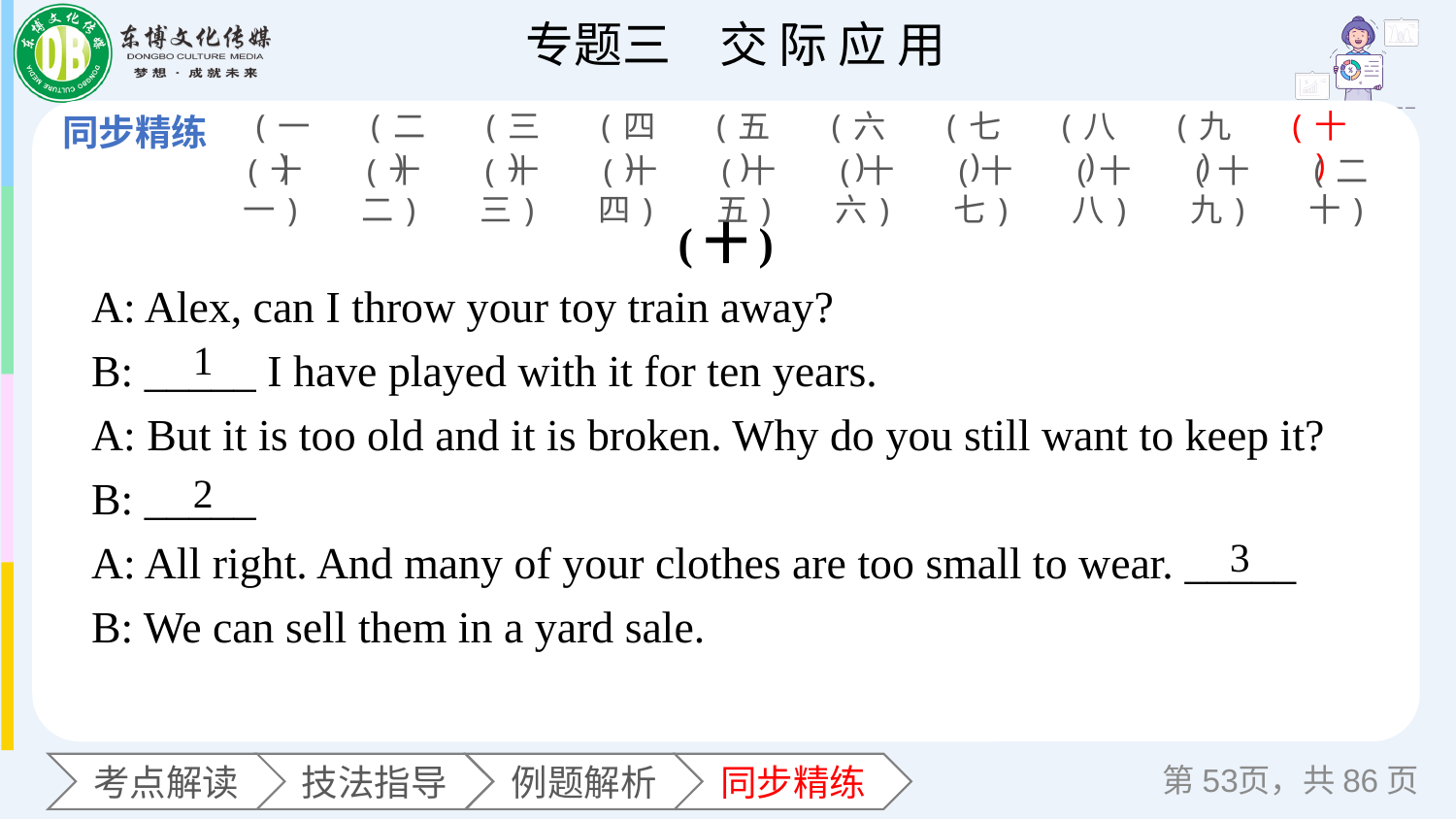

(一)
(二)
(三)
(四)
(五)
(六)
(七)
(八)
(九)
(十)
(十一)
(十二)
(十三)
(十四)
(十五)
(十六)
(十七)
(十八)
(十九)
(二十)
(十)
A: Alex, can I throw your toy train away?
B: _____ I have played with it for ten years.
A: But it is too old and it is broken. Why do you still want to keep it?
B: _____
A: All right. And many of your clothes are too small to wear. _____
B: We can sell them in a yard sale.
1
2
3
第53页，共86页